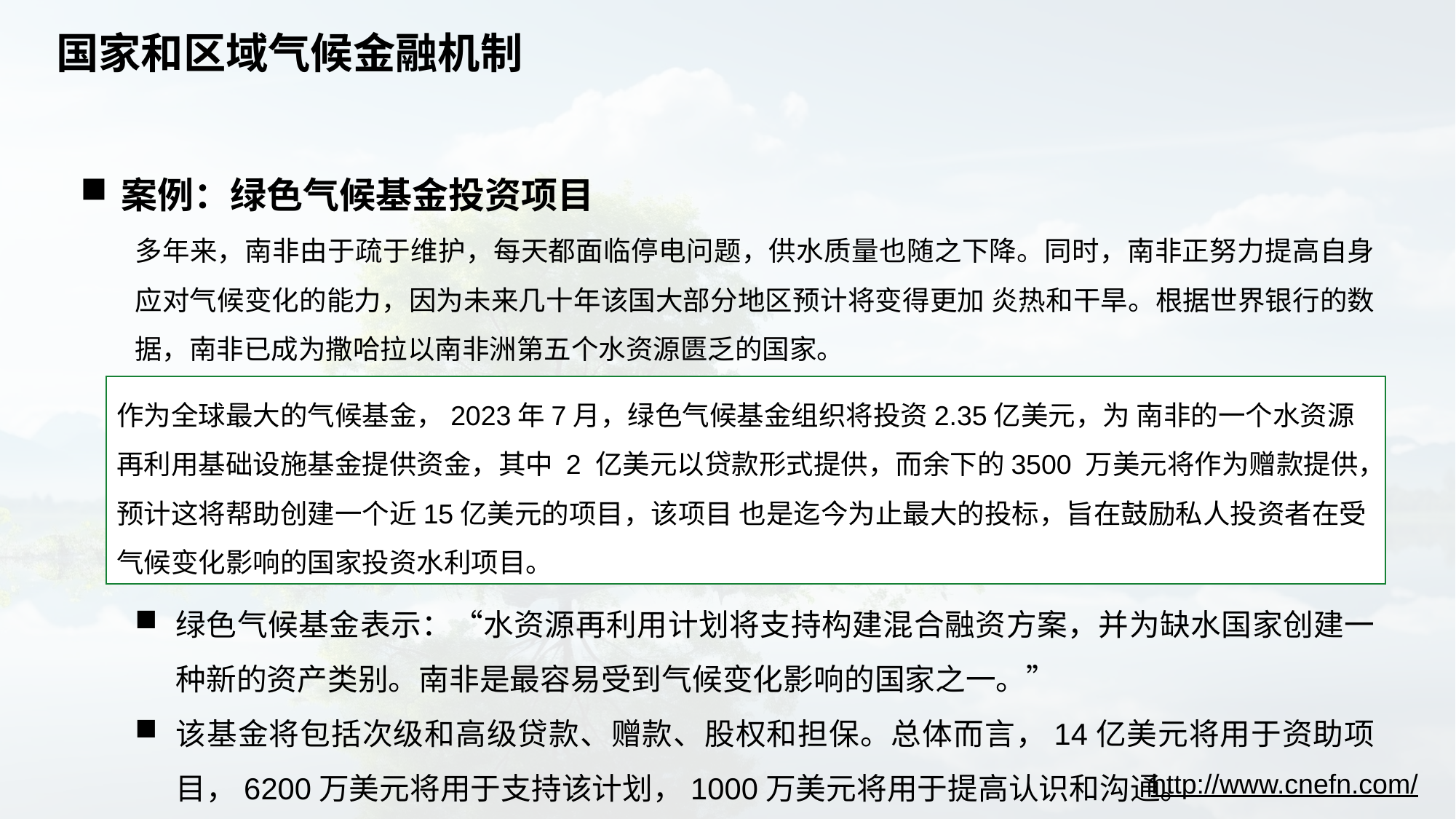

# 国家和区域气候金融机制
案例：绿色气候基金投资项目

绿色气候基金表示：“水资源再利用计划将支持构建混合融资方案，并为缺水国家创建一种新的资产类别。南非是最容易受到气候变化影响的国家之一。”
该基金将包括次级和高级贷款、赠款、股权和担保。总体而言，14亿美元将用于资助项目，6200万美元将用于支持该计划，1000万美元将用于提高认识和沟通。
多年来，南非由于疏于维护，每天都面临停电问题，供水质量也随之下降。同时，南非正努力提高自身应对气候变化的能力，因为未来几十年该国大部分地区预计将变得更加 炎热和干旱。根据世界银行的数据，南非已成为撒哈拉以南非洲第五个水资源匮乏的国家。
作为全球最大的气候基金，2023年7月，绿色气候基金组织将投资2.35亿美元，为 南非的一个水资源再利用基础设施基金提供资金，其中 2 亿美元以贷款形式提供，而余下的3500 万美元将作为赠款提供，预计这将帮助创建一个近15亿美元的项目，该项目 也是迄今为止最大的投标，旨在鼓励私人投资者在受气候变化影响的国家投资水利项目。